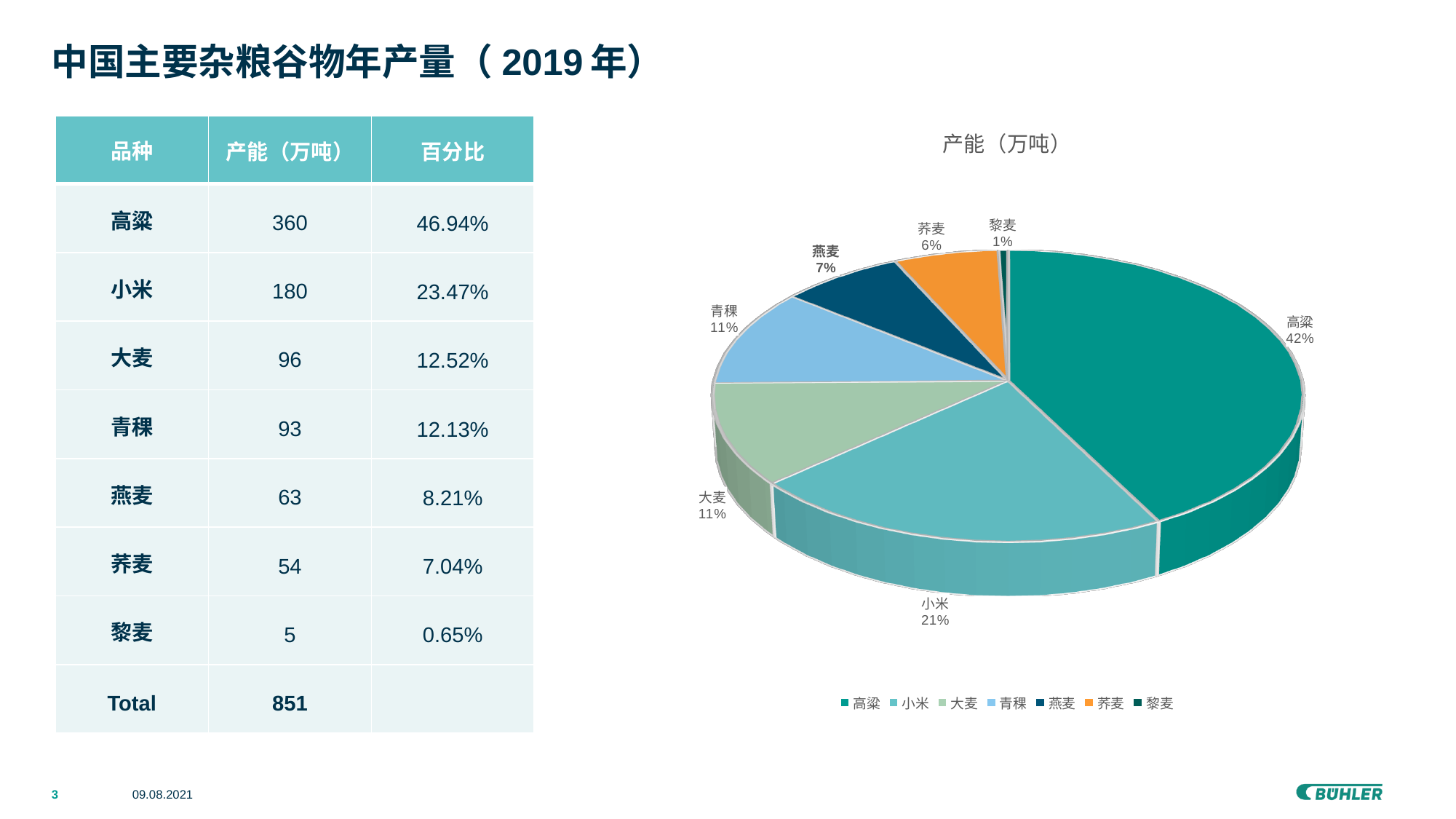

# 中国主要杂粮谷物年产量（2019年）

[unsupported chart]

| 品种 | 产能（万吨） | 百分比 |
| --- | --- | --- |
| 高粱 | 360 | 46.94% |
| 小米 | 180 | 23.47% |
| 大麦 | 96 | 12.52% |
| 青稞 | 93 | 12.13% |
| 燕麦 | 63 | 8.21% |
| 荞麦 | 54 | 7.04% |
| 黎麦 | 5 | 0.65% |
| Total | 851 |  |